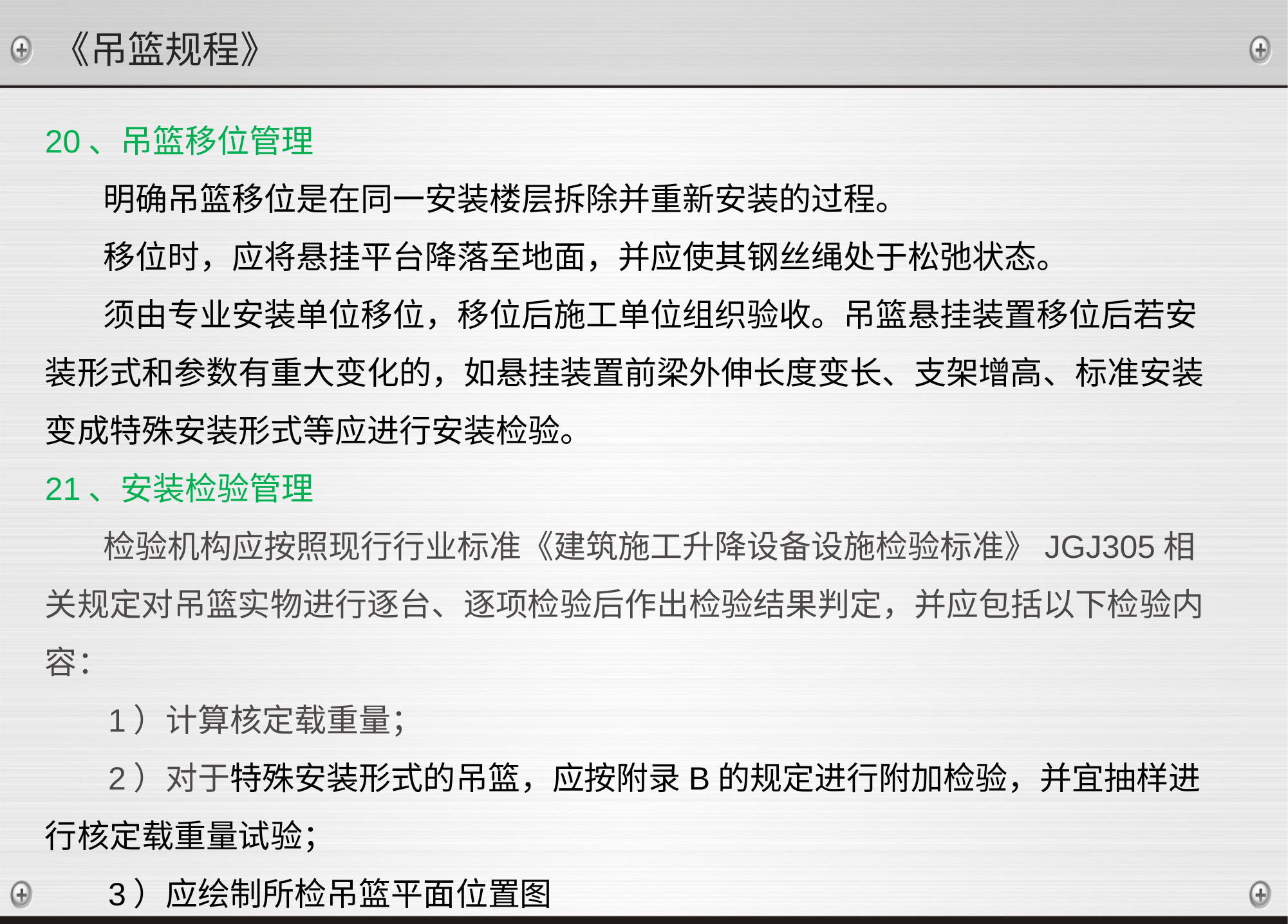

《吊篮规程》
20、吊篮移位管理
       明确吊篮移位是在同一安装楼层拆除并重新安装的过程。
       移位时，应将悬挂平台降落至地面，并应使其钢丝绳处于松弛状态。
       须由专业安装单位移位，移位后施工单位组织验收。吊篮悬挂装置移位后若安装形式和参数有重大变化的，如悬挂装置前梁外伸长度变长、支架增高、标准安装变成特殊安装形式等应进行安装检验。
21、安装检验管理
       检验机构应按照现行行业标准《建筑施工升降设备设施检验标准》JGJ305相关规定对吊篮实物进行逐台、逐项检验后作出检验结果判定，并应包括以下检验内容：
       1）计算核定载重量；
       2）对于特殊安装形式的吊篮，应按附录B的规定进行附加检验，并宜抽样进行核定载重量试验；
       3）应绘制所检吊篮平面位置图